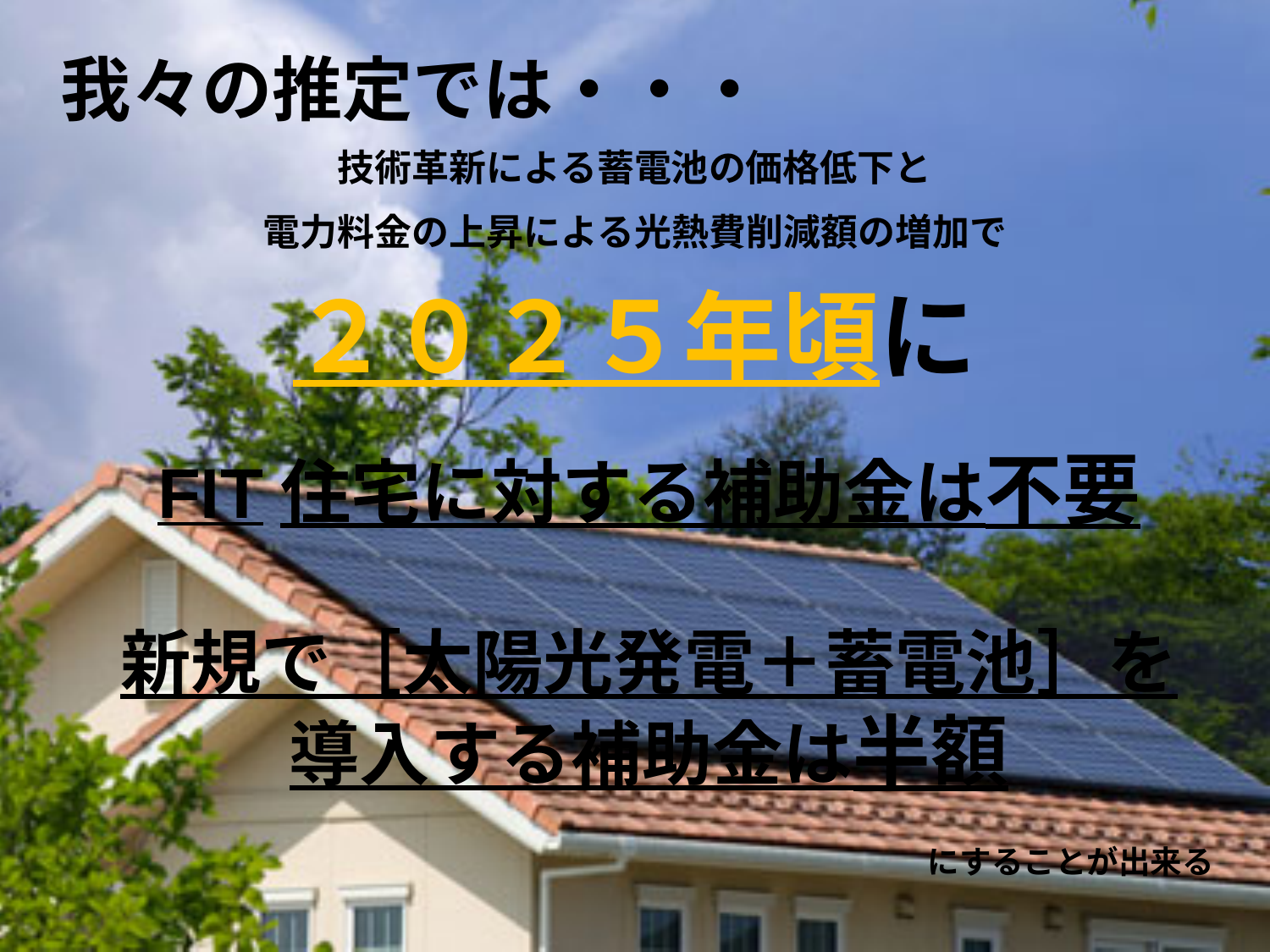

# 我々の推定では・・・
技術革新による蓄電池の価格低下と
電力料金の上昇による光熱費削減額の増加で
２０２５年頃に
FIT住宅に対する補助金は不要

新規で［太陽光発電＋蓄電池］を
導入する補助金は半額
にすることが出来る